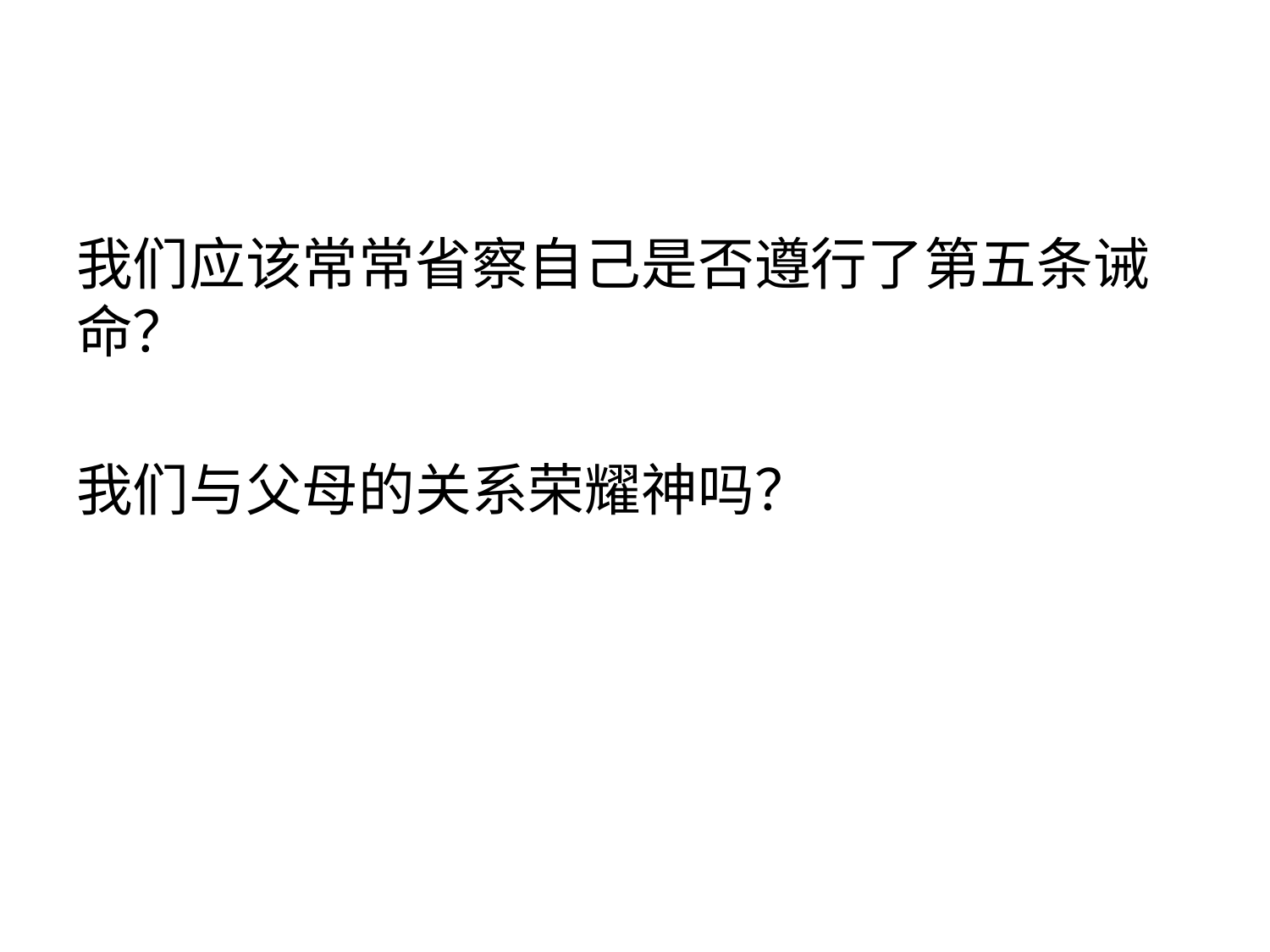

#
我们应该常常省察自己是否遵行了第五条诫命？

我们与父母的关系荣耀神吗？